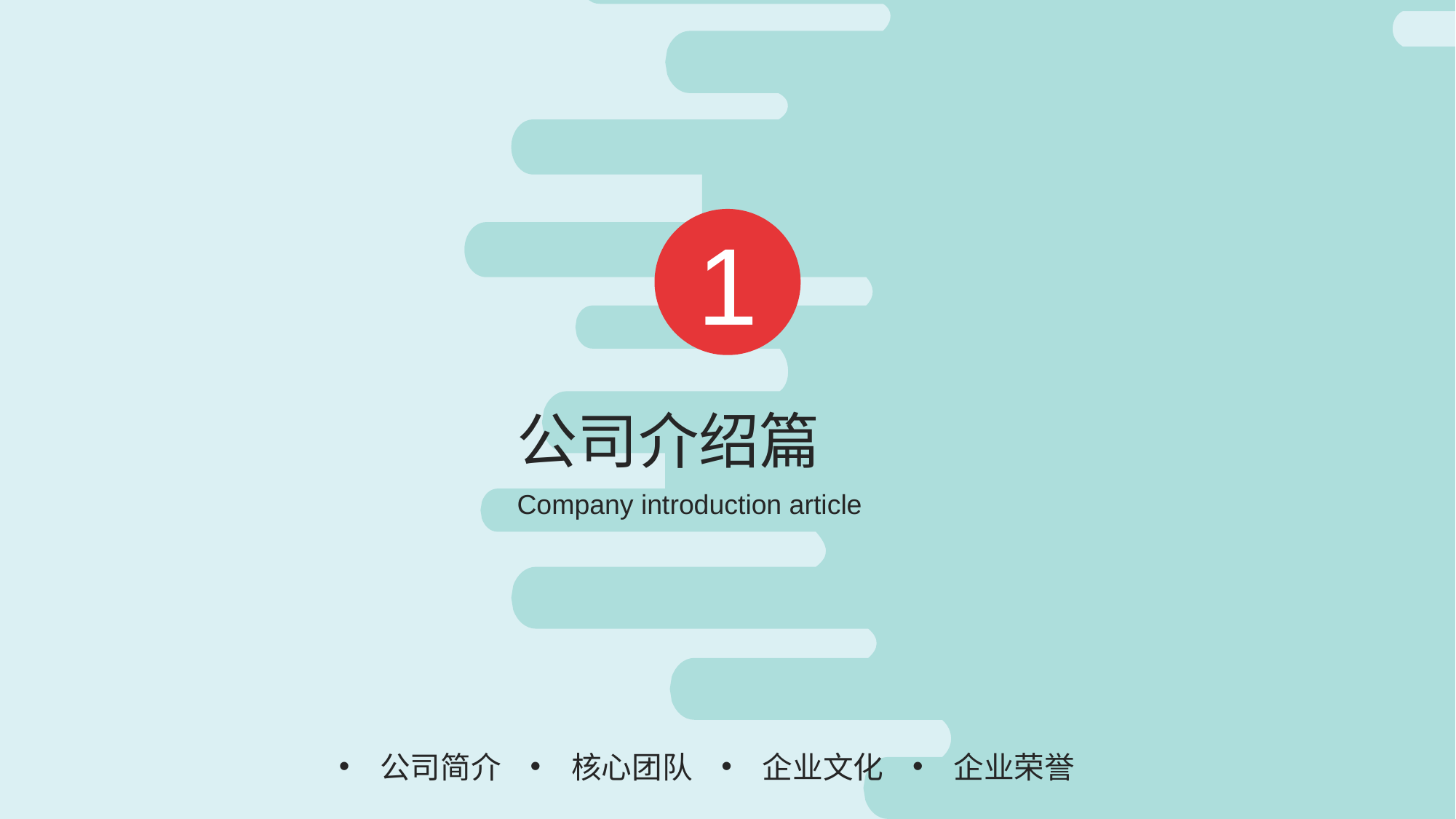

1
公司介绍篇
Company introduction article
公司简介
核心团队
企业文化
企业荣誉